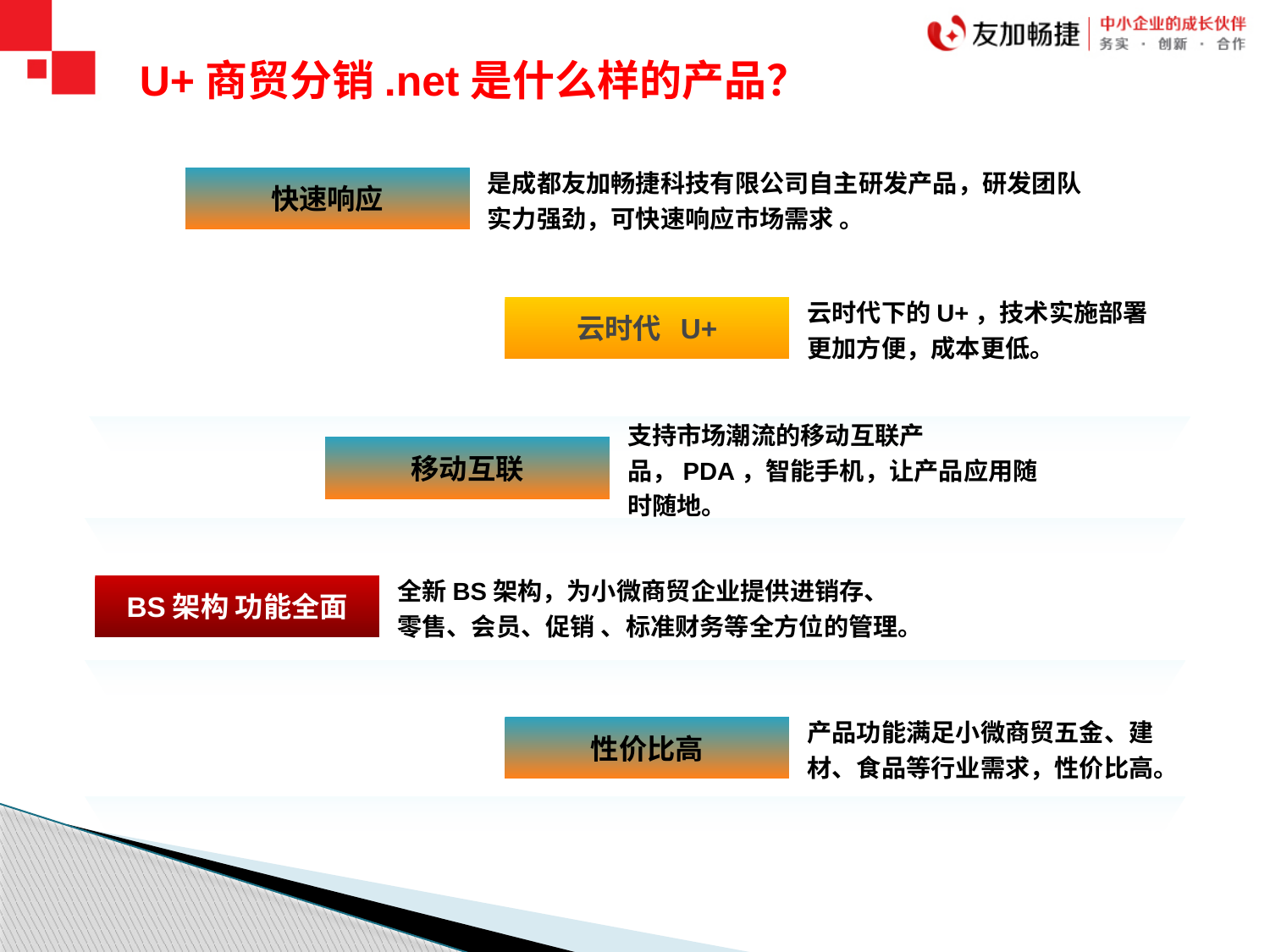

# U+商贸分销.net是什么样的产品？
快速响应
是成都友加畅捷科技有限公司自主研发产品，研发团队实力强劲，可快速响应市场需求 。
云时代  U+
云时代下的U+，技术实施部署更加方便，成本更低。

移动互联
支持市场潮流的移动互联产品，PDA，智能手机，让产品应用随时随地。

BS架构 功能全面
全新BS架构，为小微商贸企业提供进销存、零售、会员、促销 、标准财务等全方位的管理。

性价比高
产品功能满足小微商贸五金、建材、食品等行业需求，性价比高。